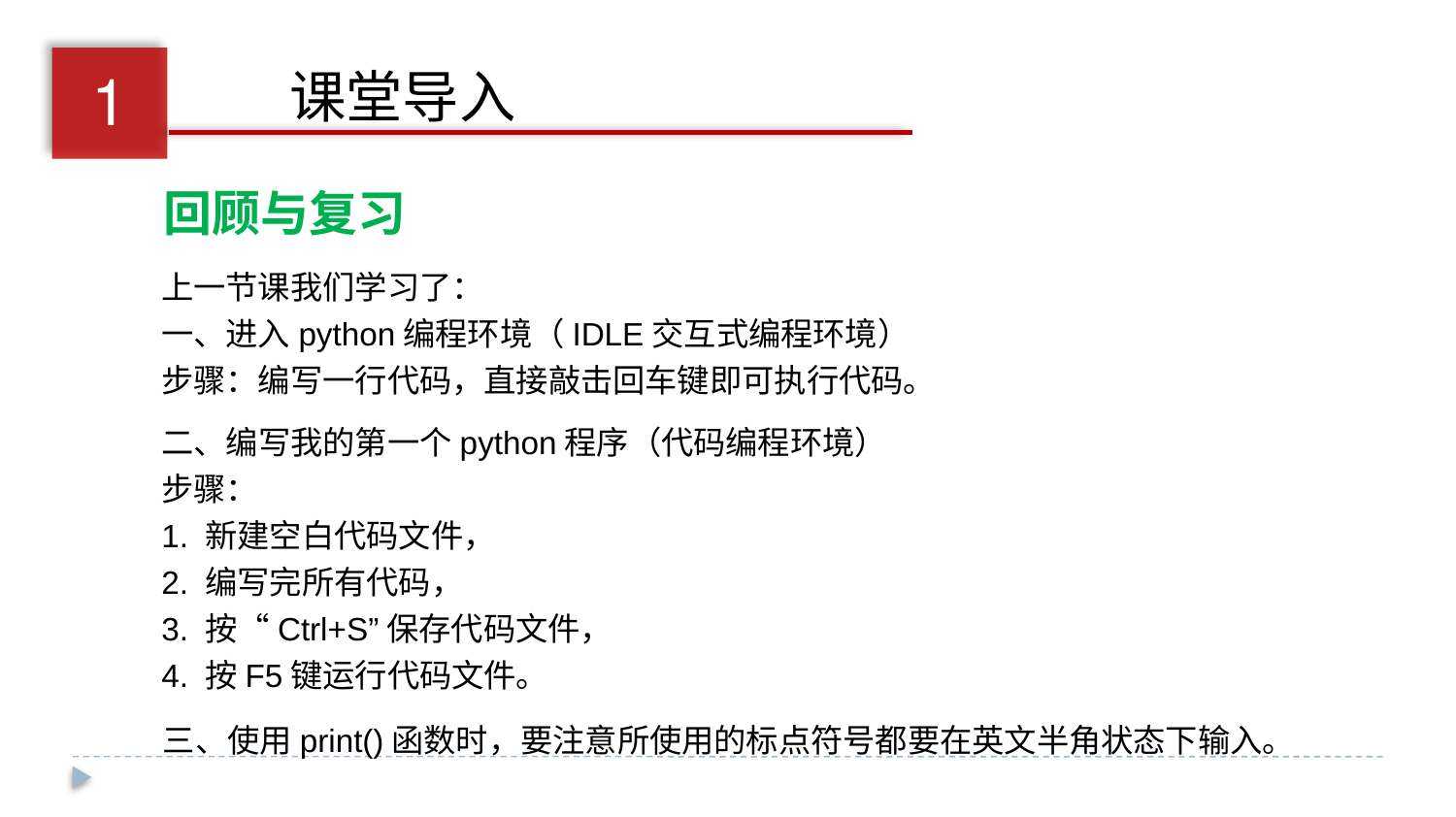

1
课堂导入
回顾与复习
上一节课我们学习了：
一、进入python编程环境（IDLE交互式编程环境）
步骤：编写一行代码，直接敲击回车键即可执行代码。
二、编写我的第一个python程序（代码编程环境）
步骤：
1. 新建空白代码文件，
2. 编写完所有代码，
3. 按“Ctrl+S”保存代码文件，
4. 按F5键运行代码文件。
三、使用print()函数时，要注意所使用的标点符号都要在英文半角状态下输入。